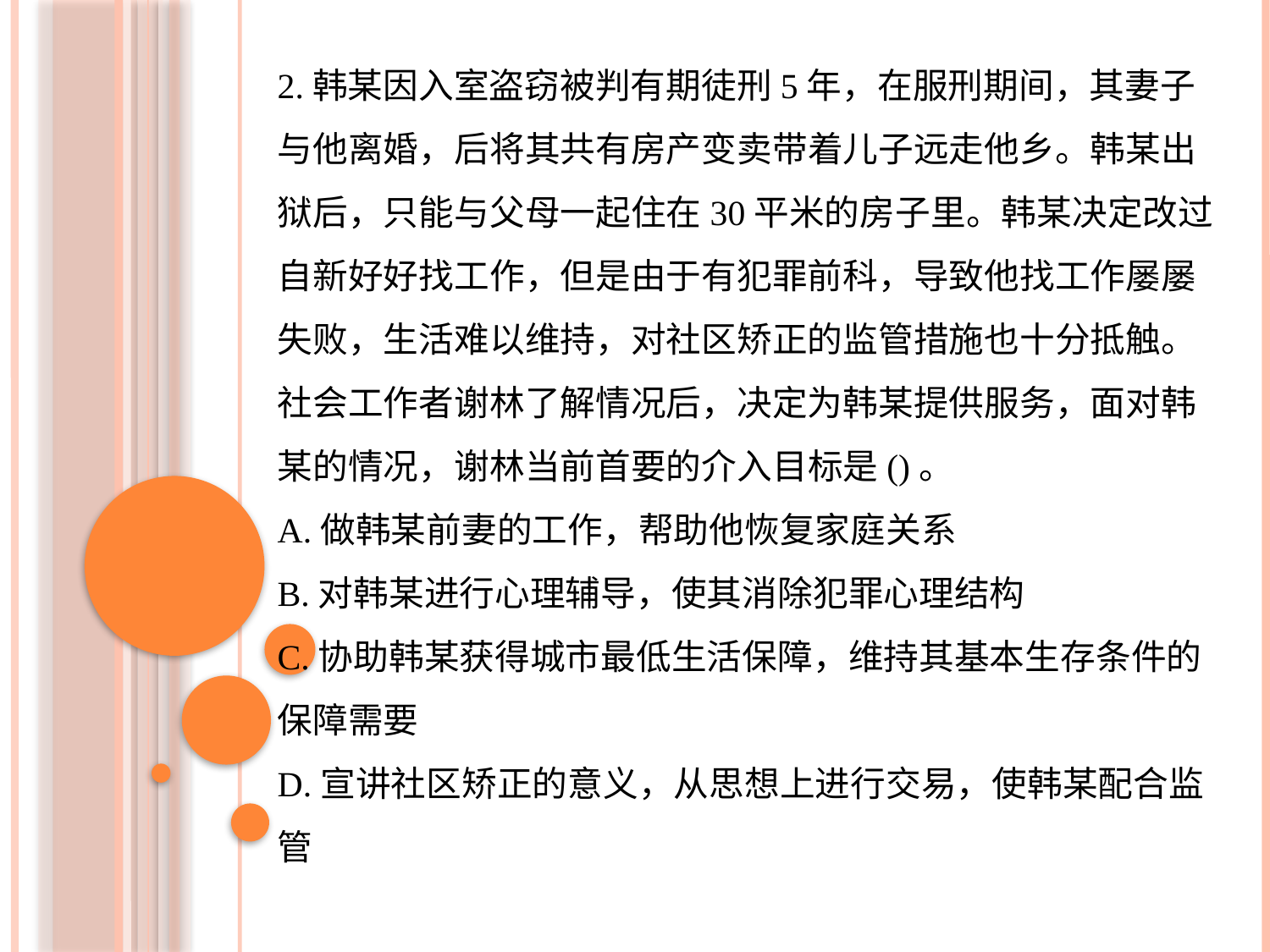

2.韩某因入室盗窃被判有期徒刑5年，在服刑期间，其妻子与他离婚，后将其共有房产变卖带着儿子远走他乡。韩某出狱后，只能与父母一起住在30平米的房子里。韩某决定改过自新好好找工作，但是由于有犯罪前科，导致他找工作屡屡失败，生活难以维持，对社区矫正的监管措施也十分抵触。社会工作者谢林了解情况后，决定为韩某提供服务，面对韩某的情况，谢林当前首要的介入目标是()。
A.做韩某前妻的工作，帮助他恢复家庭关系
B.对韩某进行心理辅导，使其消除犯罪心理结构
C.协助韩某获得城市最低生活保障，维持其基本生存条件的保障需要
D.宣讲社区矫正的意义，从思想上进行交易，使韩某配合监管